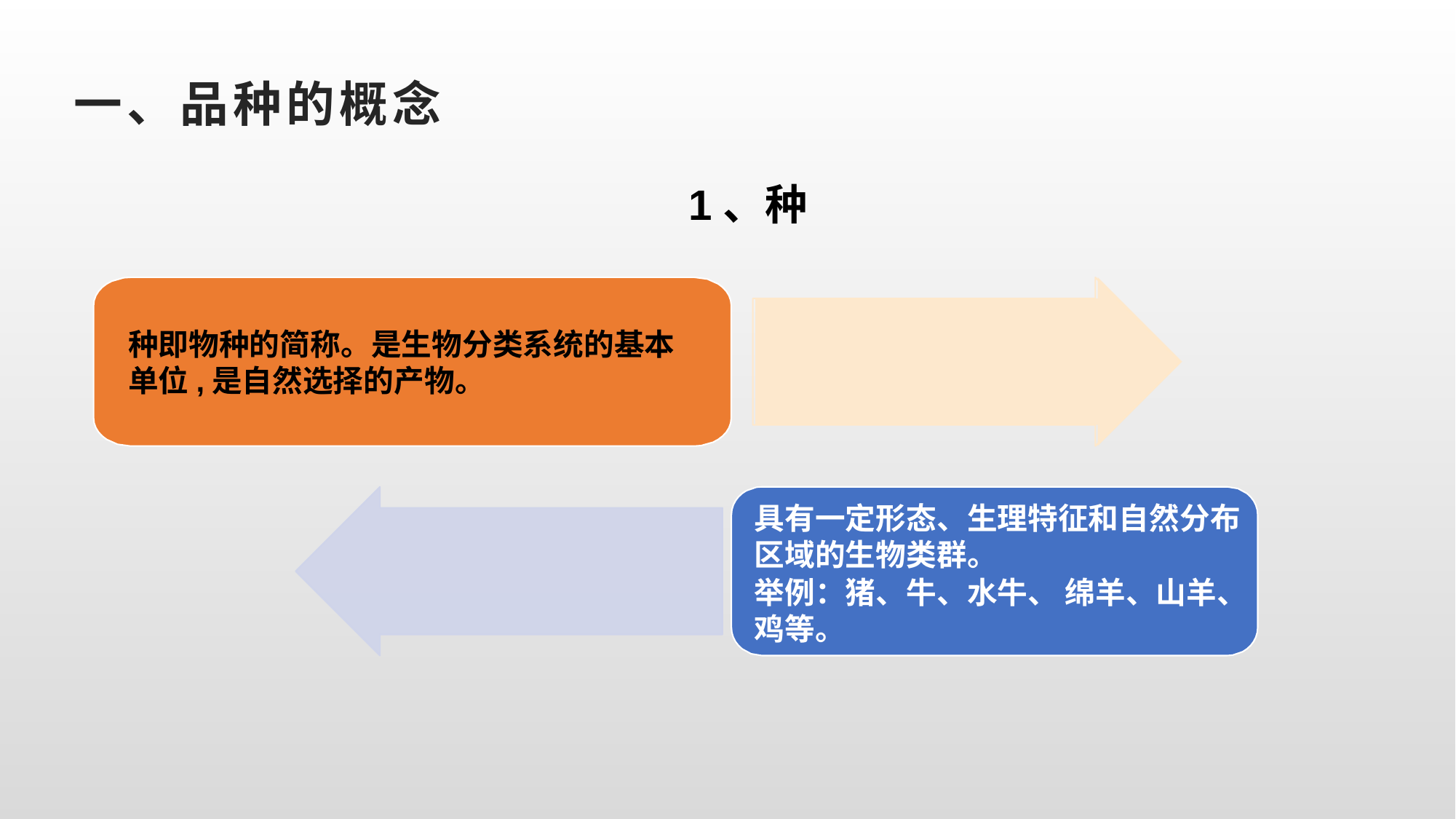

# 一、品种的概念
1、种

种即物种的简称。是生物分类系统的基本单位,是自然选择的产物。

具有一定形态、生理特征和自然分布区域的生物类群。
举例：猪、牛、水牛、 绵羊、山羊、鸡等。